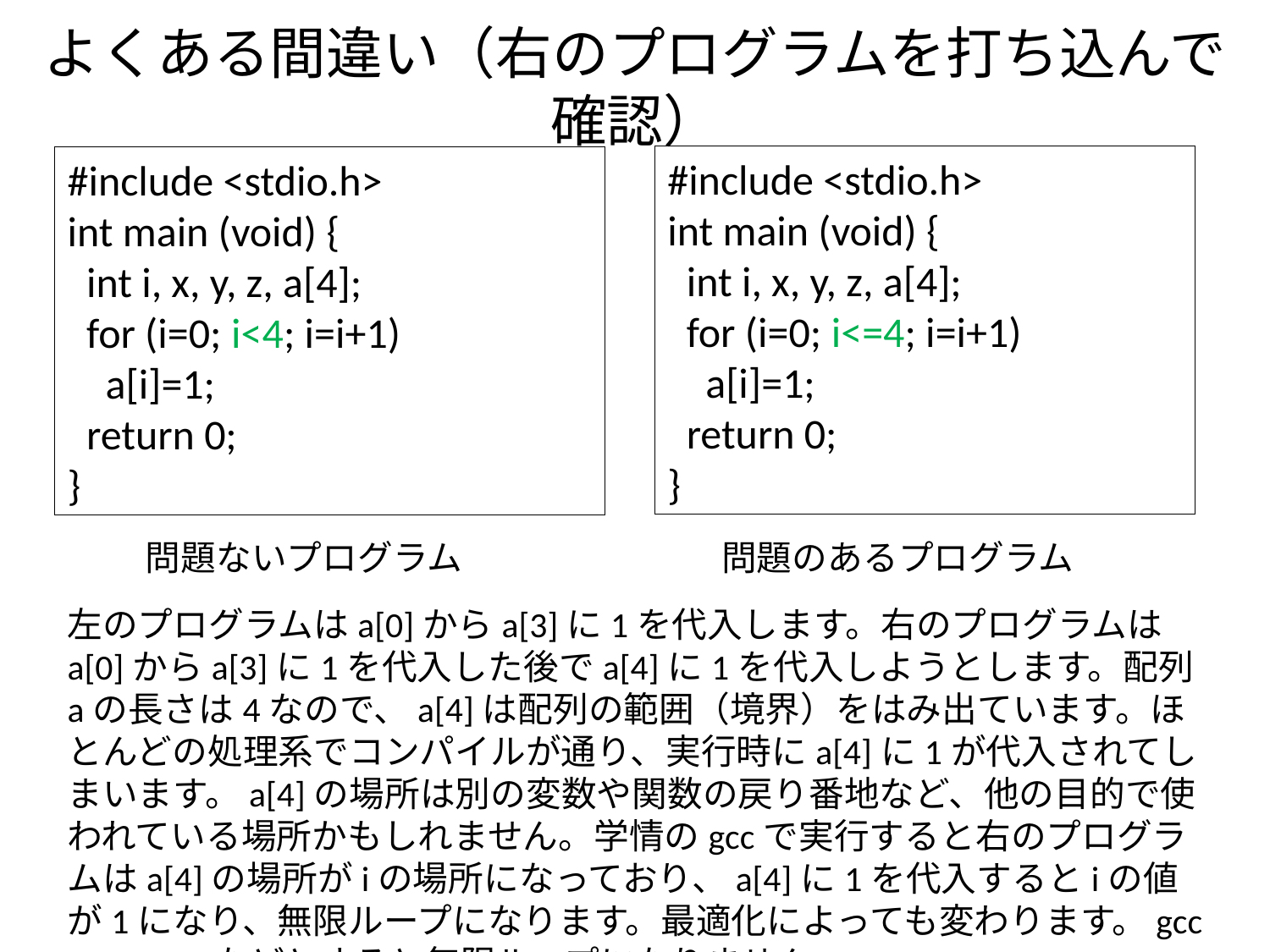

# よくある間違い（右のプログラムを打ち込んで確認）
#include <stdio.h>
int main (void) {
  int i, x, y, z, a[4];
  for (i=0; i<=4; i=i+1)
    a[i]=1;
  return 0;
}
#include <stdio.h>
int main (void) {
  int i, x, y, z, a[4];
  for (i=0; i<4; i=i+1)
    a[i]=1;
  return 0;
}
問題ないプログラム
問題のあるプログラム
左のプログラムはa[0]からa[3]に1を代入します。右のプログラムはa[0]からa[3]に1を代入した後でa[4]に1を代入しようとします。配列aの長さは4なので、a[4]は配列の範囲（境界）をはみ出ています。ほとんどの処理系でコンパイルが通り、実行時にa[4]に1が代入されてしまいます。a[4]の場所は別の変数や関数の戻り番地など、他の目的で使われている場所かもしれません。学情のgccで実行すると右のプログラムはa[4]の場所がiの場所になっており、a[4]に1を代入するとiの値が1になり、無限ループになります。最適化によっても変わります。gcc -O1 test.cなどとすると無限ループになりません。